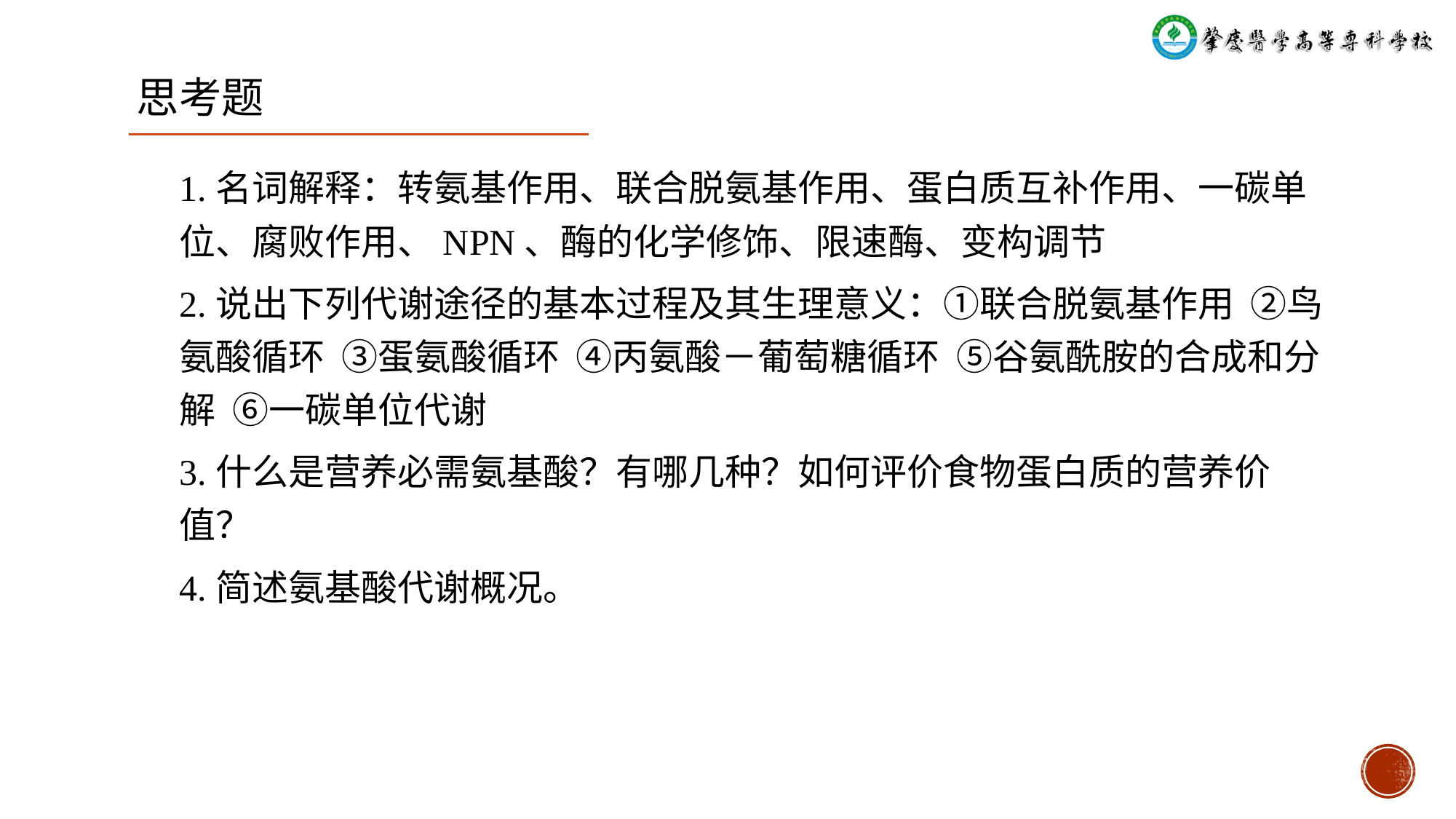

思考题
1.名词解释：转氨基作用、联合脱氨基作用、蛋白质互补作用、一碳单位、腐败作用、NPN、酶的化学修饰、限速酶、变构调节
2.说出下列代谢途径的基本过程及其生理意义：①联合脱氨基作用  ②鸟氨酸循环  ③蛋氨酸循环  ④丙氨酸－葡萄糖循环  ⑤谷氨酰胺的合成和分解  ⑥一碳单位代谢
3.什么是营养必需氨基酸？有哪几种？如何评价食物蛋白质的营养价值？
4.简述氨基酸代谢概况。